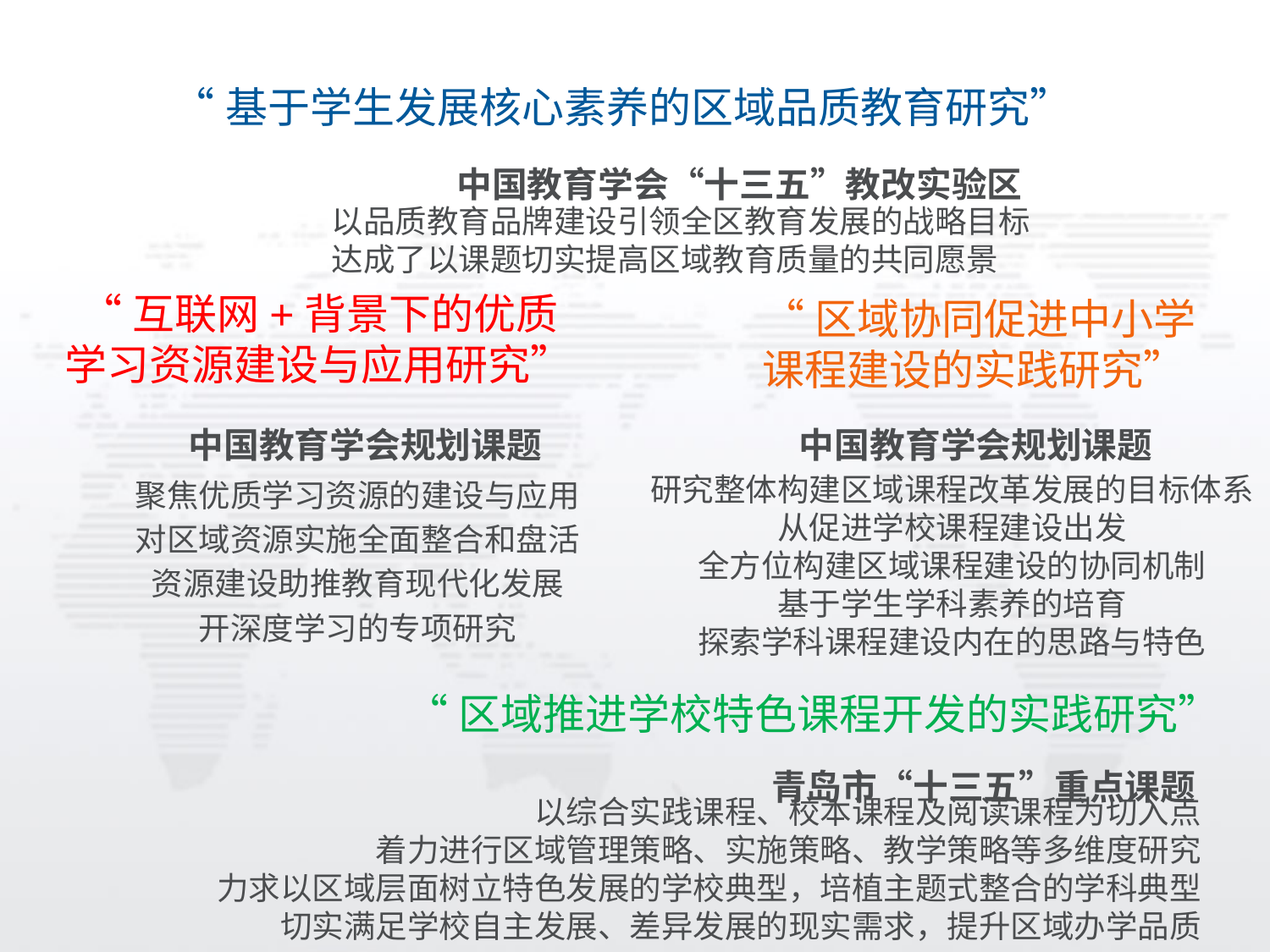

“基于学生发展核心素养的区域品质教育研究”
中国教育学会“十三五”教改实验区
以品质教育品牌建设引领全区教育发展的战略目标
达成了以课题切实提高区域教育质量的共同愿景
“互联网+背景下的优质
学习资源建设与应用研究”
中国教育学会规划课题
聚焦优质学习资源的建设与应用
对区域资源实施全面整合和盘活
资源建设助推教育现代化发展
开深度学习的专项研究
“区域协同促进中小学
课程建设的实践研究”
中国教育学会规划课题
研究整体构建区域课程改革发展的目标体系
从促进学校课程建设出发
全方位构建区域课程建设的协同机制
基于学生学科素养的培育
探索学科课程建设内在的思路与特色
“区域推进学校特色课程开发的实践研究”
青岛市“十三五”重点课题
以综合实践课程、校本课程及阅读课程为切入点
着力进行区域管理策略、实施策略、教学策略等多维度研究
力求以区域层面树立特色发展的学校典型，培植主题式整合的学科典型
切实满足学校自主发展、差异发展的现实需求，提升区域办学品质